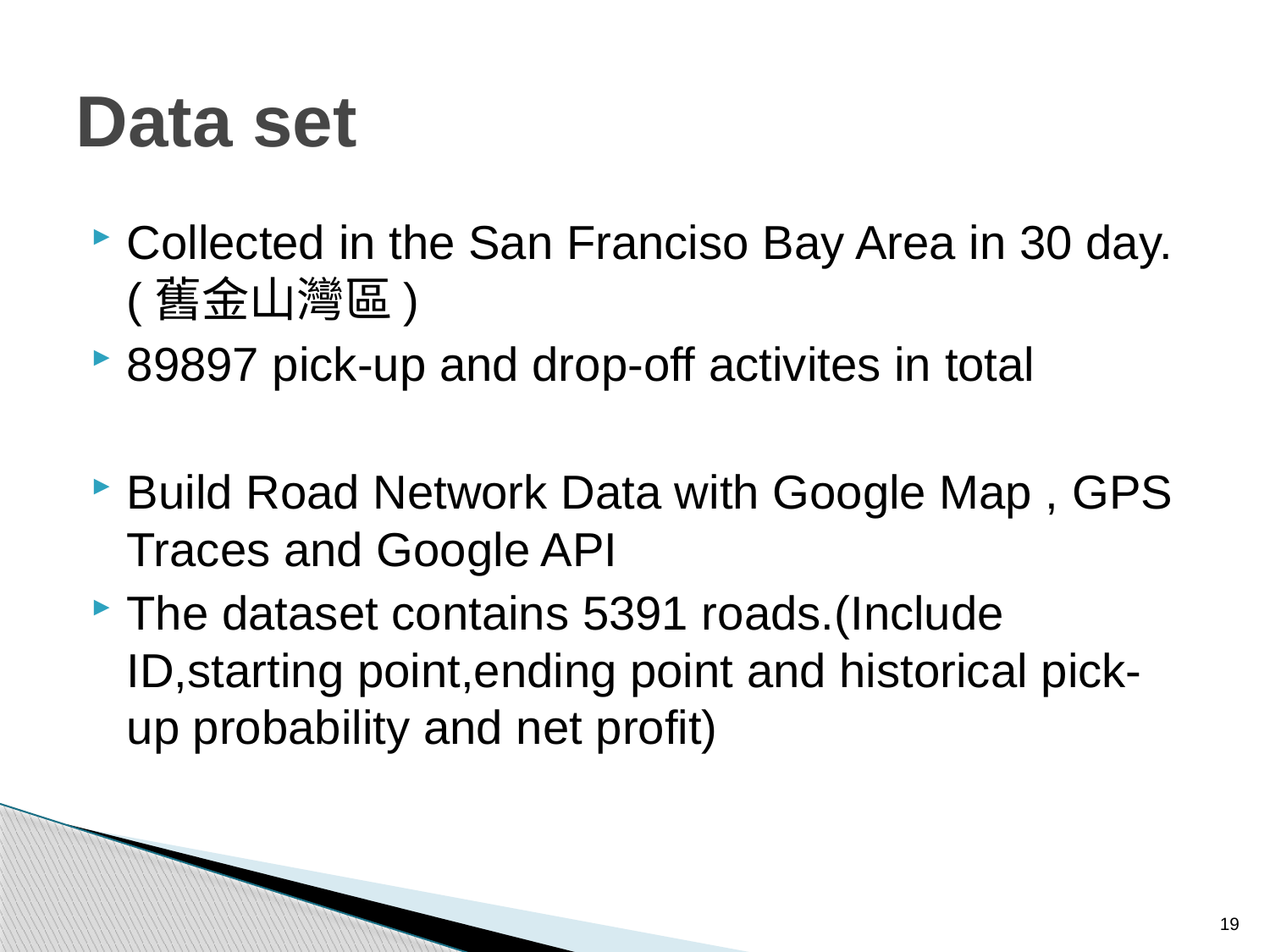

# Data set
Collected in the San Franciso Bay Area in 30 day.(舊金山灣區)
89897 pick-up and drop-off activites in total

Build Road Network Data with Google Map , GPS Traces and Google API
The dataset contains 5391 roads.(Include ID,starting point,ending point and historical pick-up probability and net profit)

19